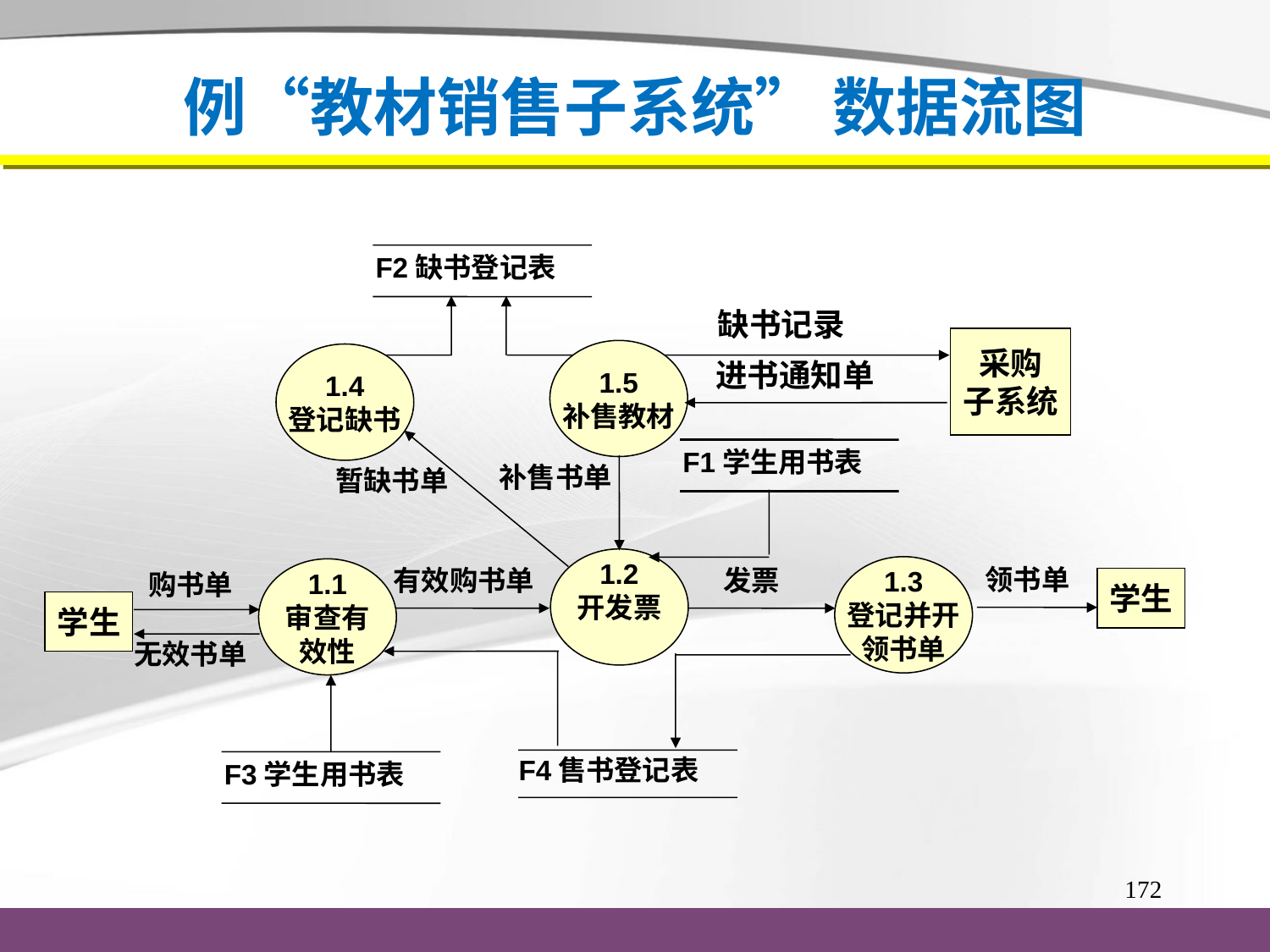

# 例“教材销售子系统” 数据流图
F2缺书登记表

缺书记录
采购
子系统
1.5
补售教材
1.4
登记缺书
进书通知单

F1学生用书表

补售书单

暂缺书单

1.2
开发票

领书单
1.3
登记并开
领书单
有效购书单

发票
1.1
审查有
效性
购书单
学生
学生

无效书单

F4售书登记表

F3学生用书表

172